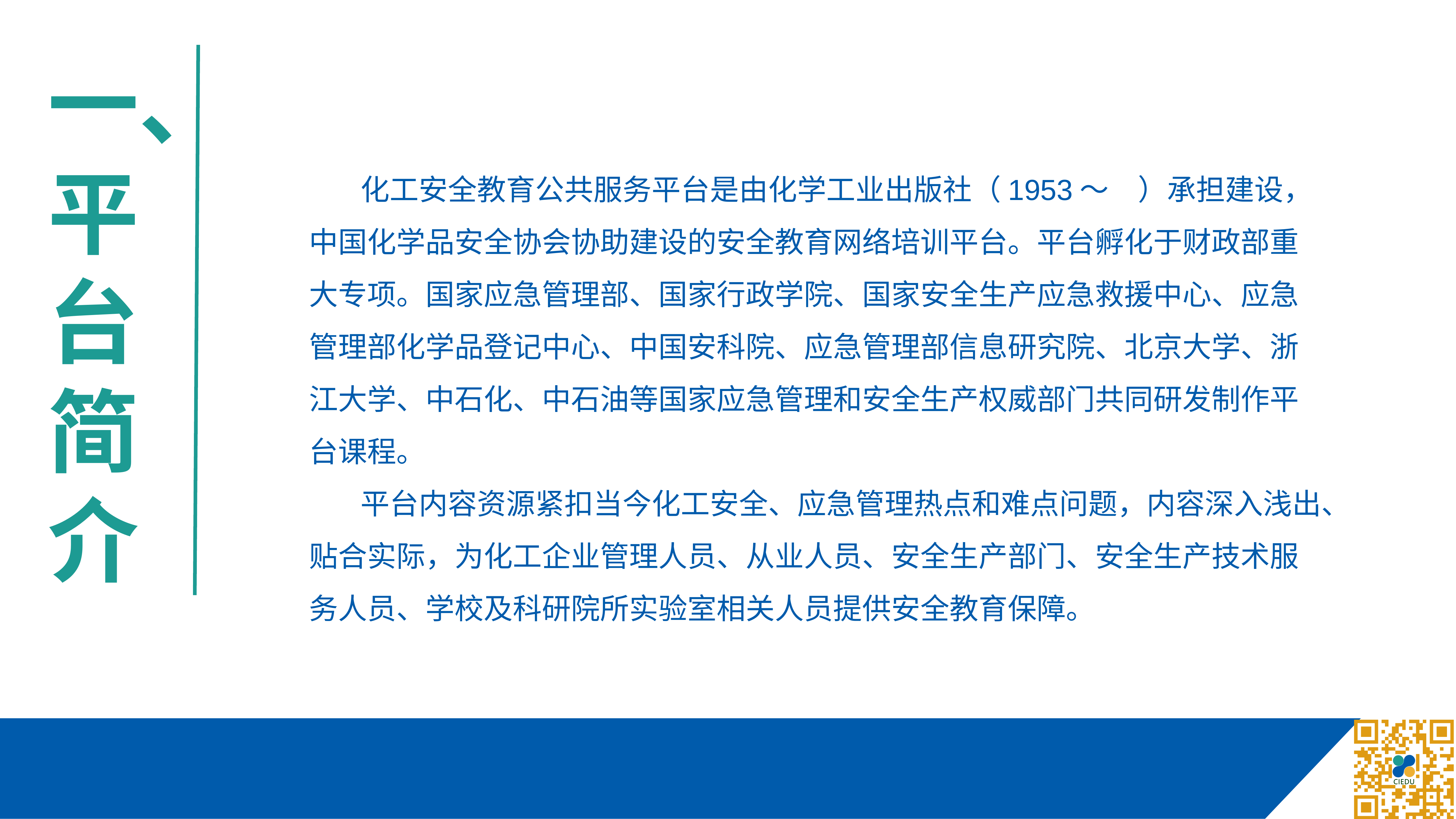

一、
平台
简介
化工安全教育公共服务平台是由化学工业出版社（1953～　）承担建设，中国化学品安全协会协助建设的安全教育网络培训平台。平台孵化于财政部重大专项。国家应急管理部、国家行政学院、国家安全生产应急救援中心、应急管理部化学品登记中心、中国安科院、应急管理部信息研究院、北京大学、浙江大学、中石化、中石油等国家应急管理和安全生产权威部门共同研发制作平台课程。
平台内容资源紧扣当今化工安全、应急管理热点和难点问题，内容深入浅出、贴合实际，为化工企业管理人员、从业人员、安全生产部门、安全生产技术服务人员、学校及科研院所实验室相关人员提供安全教育保障。